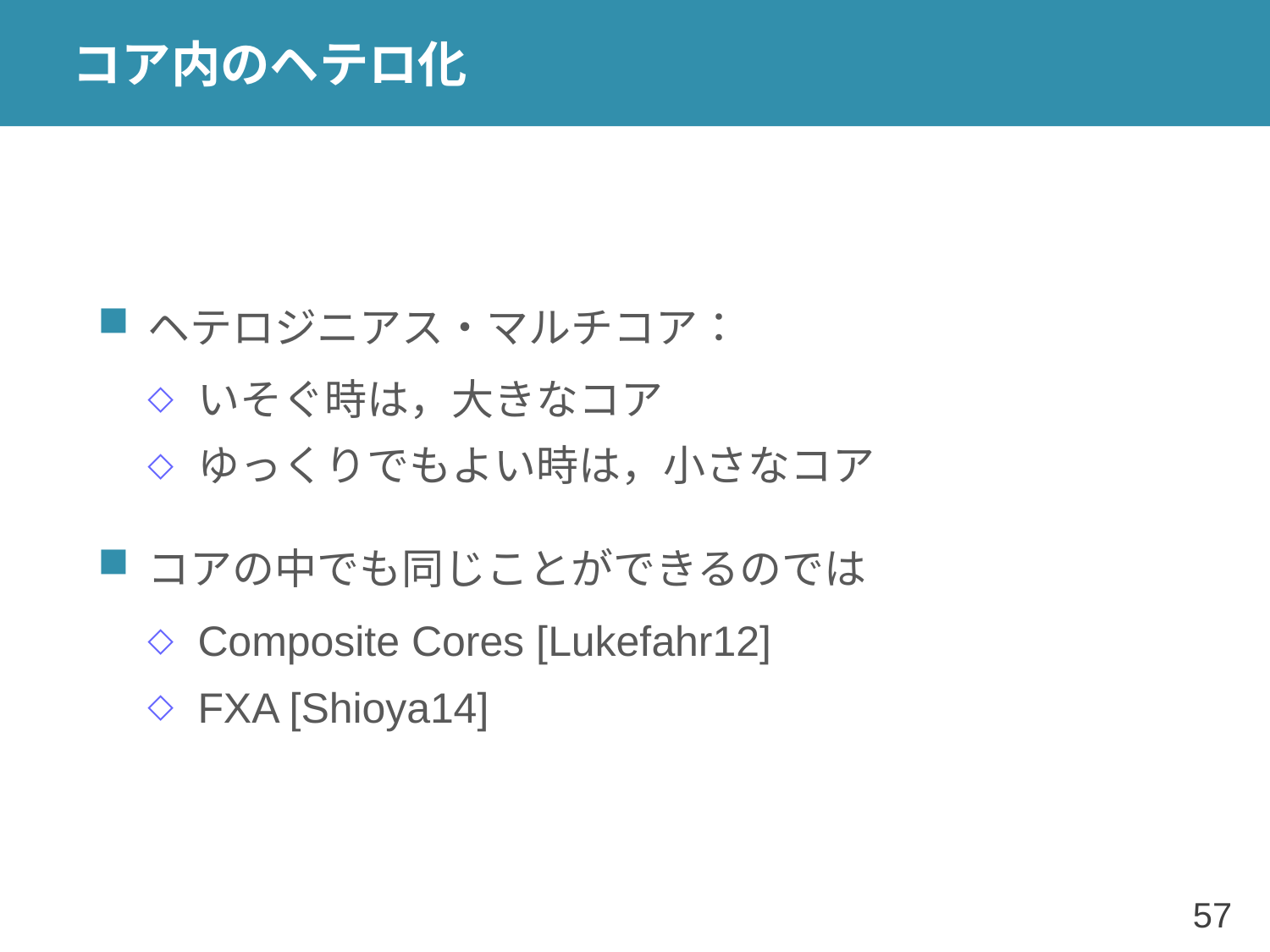

# コア内のヘテロ化
ヘテロジニアス・マルチコア：
いそぐ時は，大きなコア
ゆっくりでもよい時は，小さなコア
コアの中でも同じことができるのでは
Composite Cores [Lukefahr12]
FXA [Shioya14]